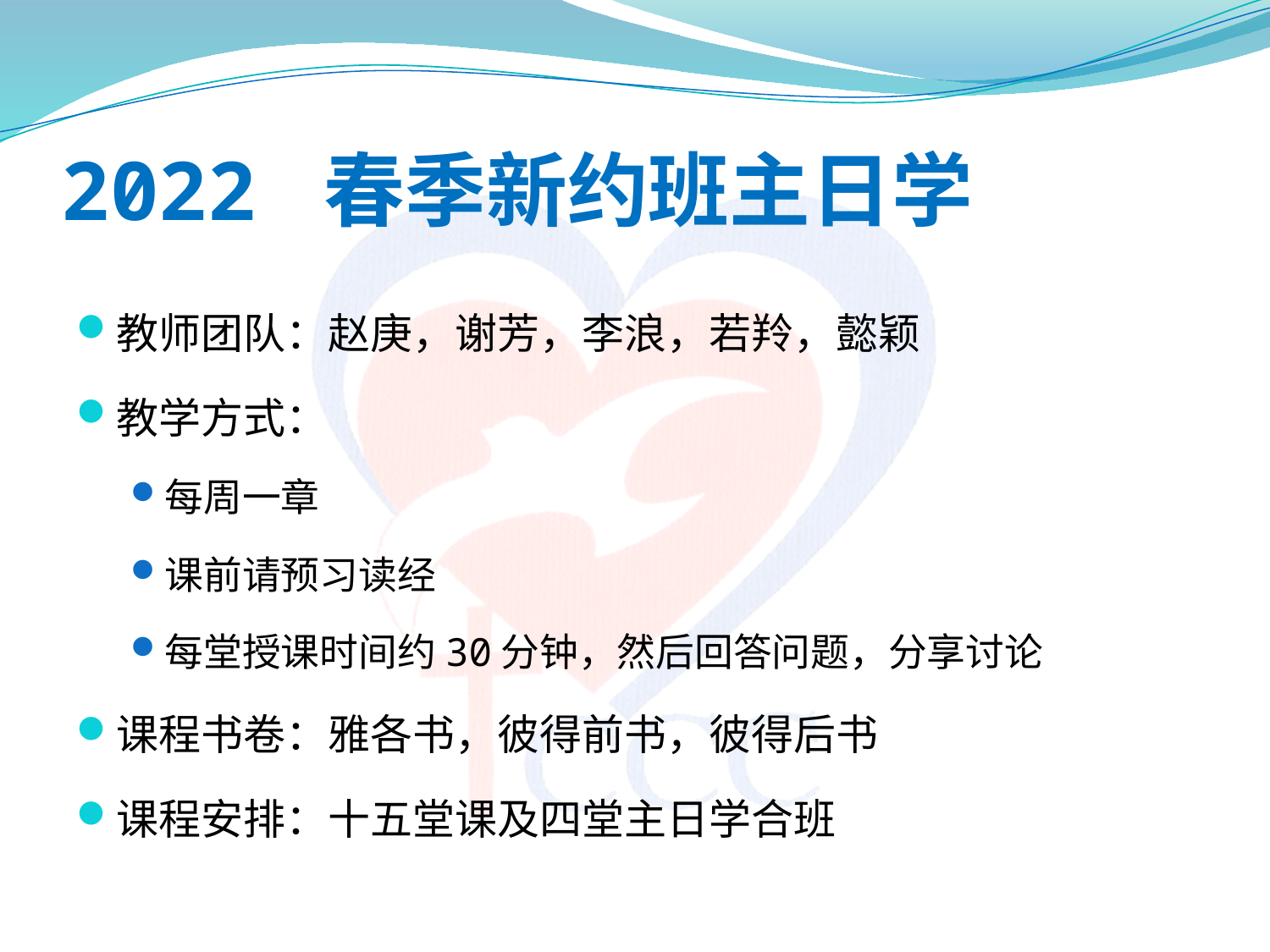

# 2022 春季新约班主日学
教师团队：赵庚，谢芳，李浪，若羚，懿颖
教学方式：
每周一章
课前请预习读经
每堂授课时间约30分钟，然后回答问题，分享讨论
课程书卷：雅各书，彼得前书，彼得后书
课程安排：十五堂课及四堂主日学合班